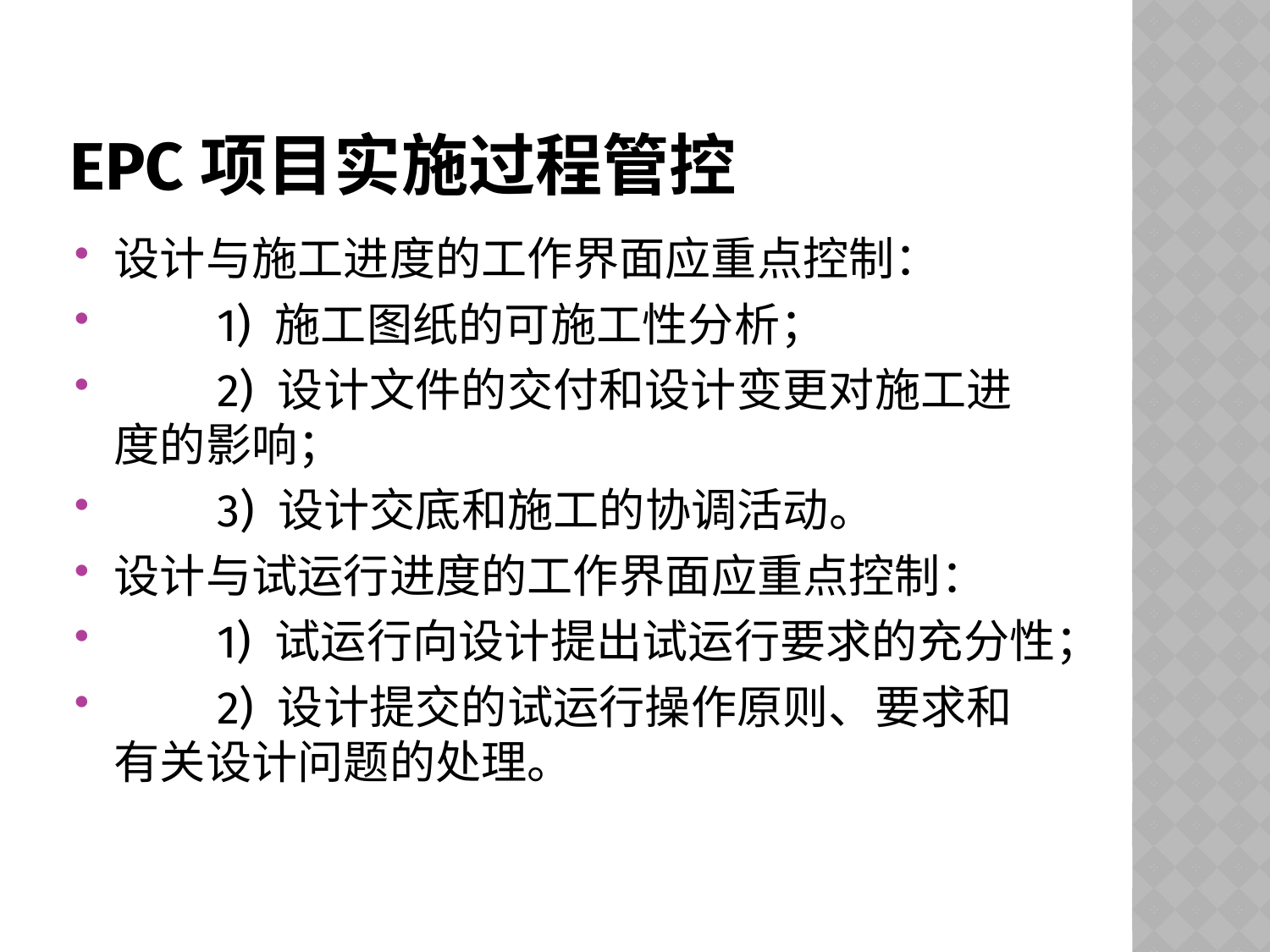

# EPC项目实施过程管控
设计与施工进度的工作界面应重点控制：
　　1) 施工图纸的可施工性分析；
　　2) 设计文件的交付和设计变更对施工进度的影响；
　　3) 设计交底和施工的协调活动。
设计与试运行进度的工作界面应重点控制：
　　1) 试运行向设计提出试运行要求的充分性；
　　2) 设计提交的试运行操作原则、要求和有关设计问题的处理。